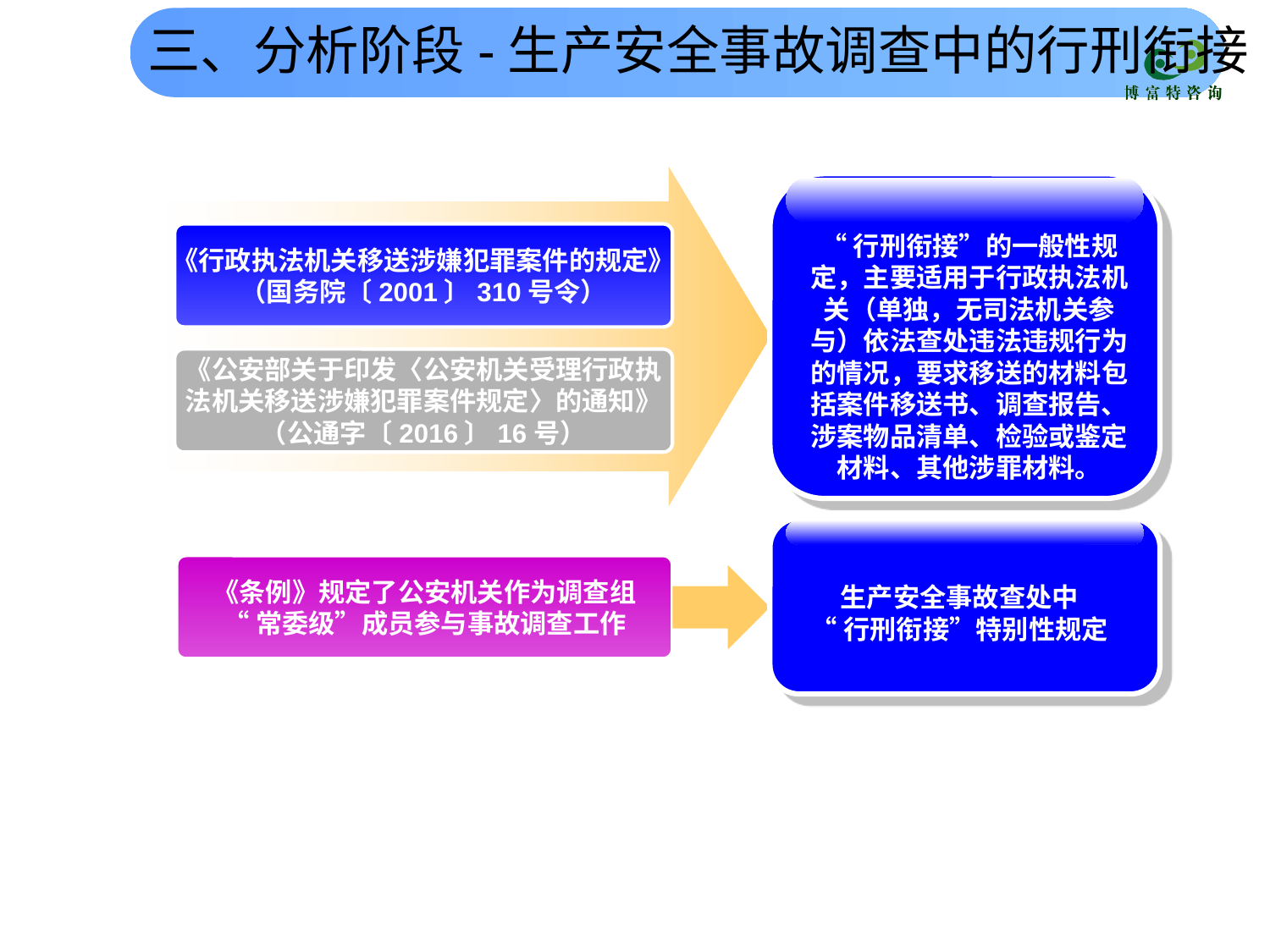

三、分析阶段-生产安全事故调查中的行刑衔接

“行刑衔接”的一般性规定，主要适用于行政执法机关（单独，无司法机关参与）依法查处违法违规行为的情况，要求移送的材料包括案件移送书、调查报告、涉案物品清单、检验或鉴定材料、其他涉罪材料。
《行政执法机关移送涉嫌犯罪案件的规定》
（国务院〔2001〕310号令）
《公安部关于印发〈公安机关受理行政执
法机关移送涉嫌犯罪案件规定〉的通知》
（公通字〔2016〕16号）

《条例》规定了公安机关作为调查组
“常委级”成员参与事故调查工作

生产安全事故查处中
“行刑衔接”特别性规定